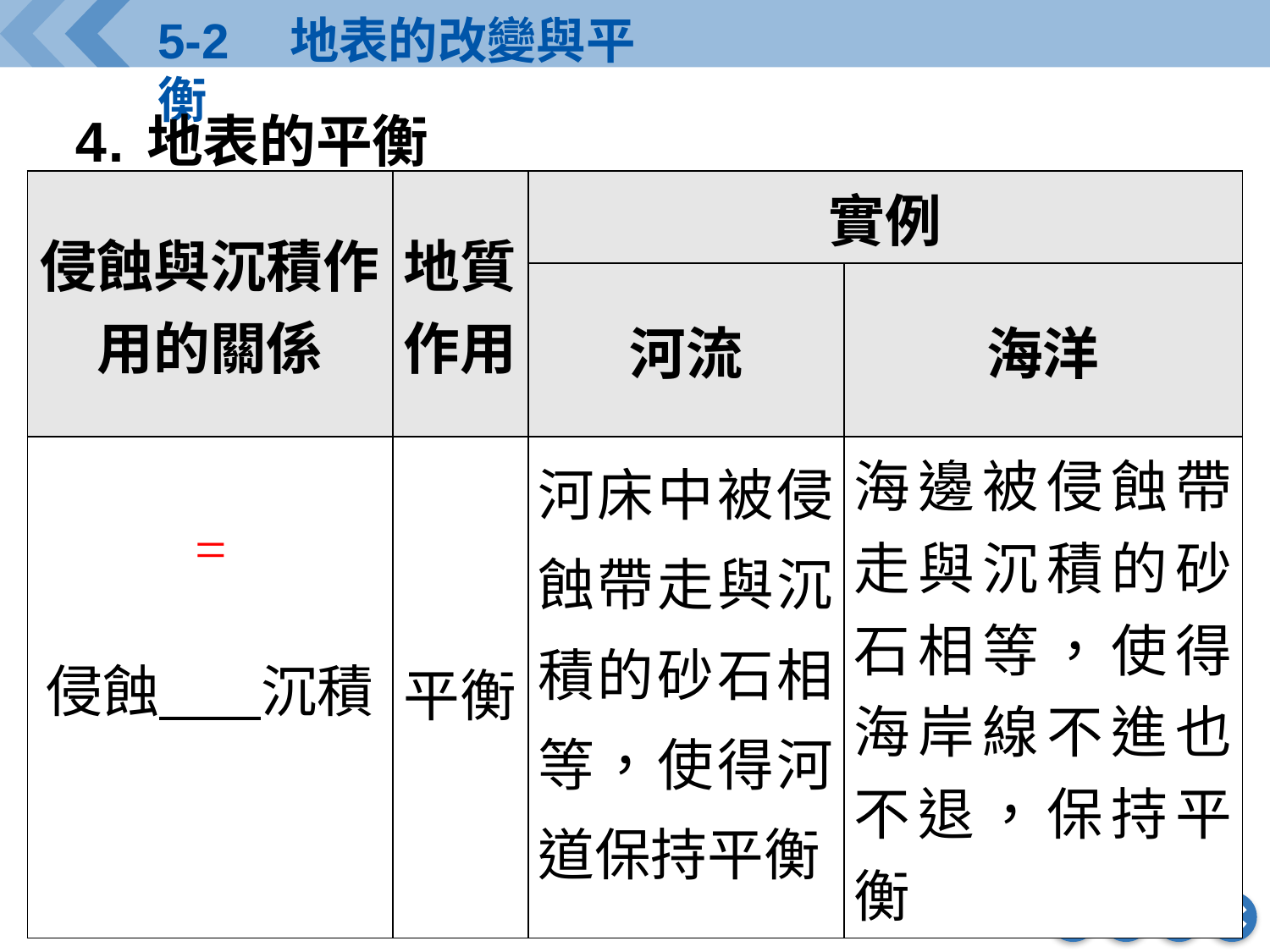

地表的平衡
| 侵蝕與沉積作用的關係 | 地質 作用 | 實例 |  |
| --- | --- | --- | --- |
|  |  | 河流 | 海洋 |
| 侵蝕 沉積 | 平衡 | 河床中被侵蝕帶走與沉積的砂石相等，使得河道保持平衡 | 海邊被侵蝕帶走與沉積的砂石相等，使得海岸線不進也不退，保持平衡 |
=